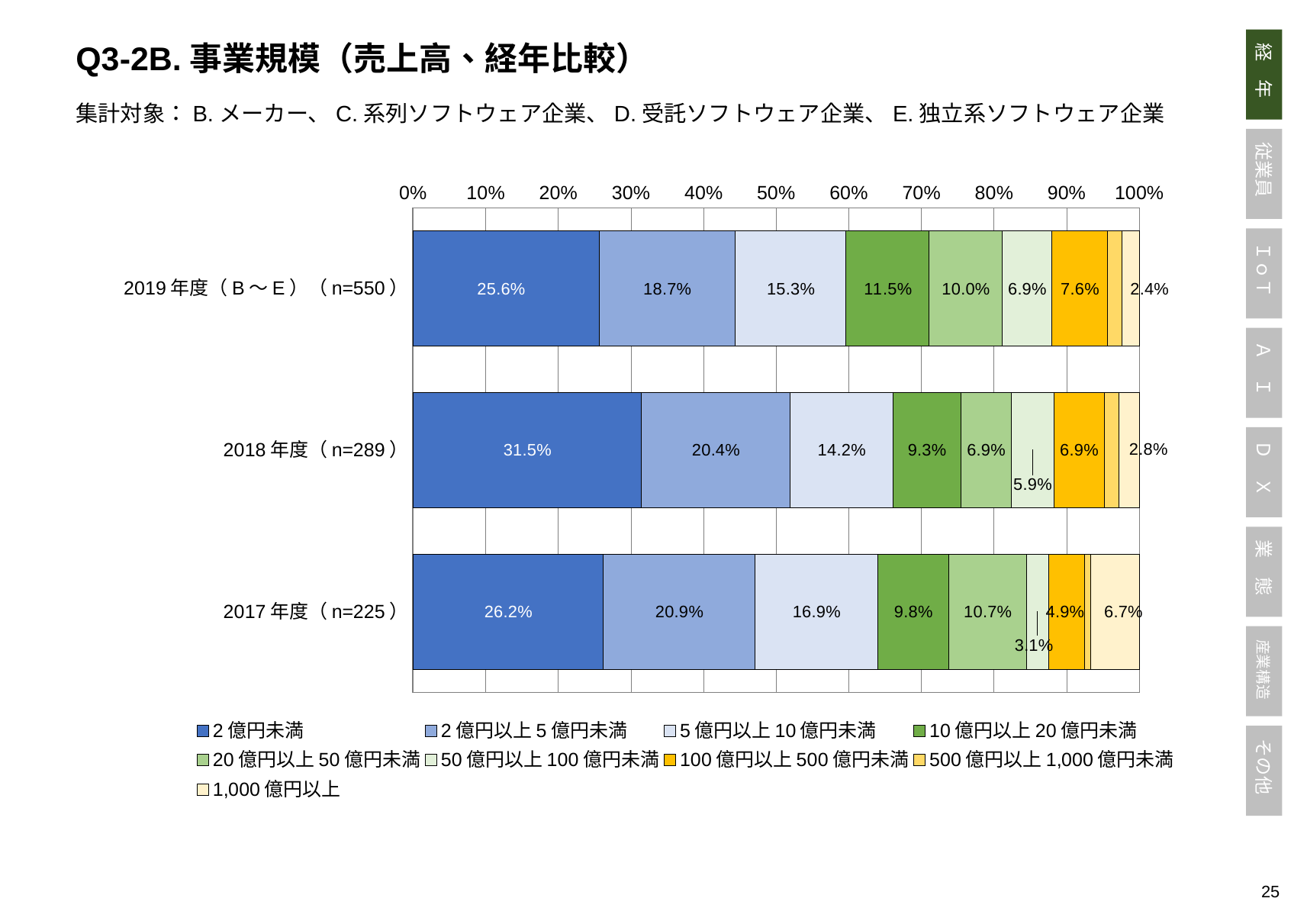

Q3-2B.事業規模（売上高、経年比較）
集計対象：B.メーカー、C.系列ソフトウェア企業、D.受託ソフトウェア企業、E.独立系ソフトウェア企業

### Chart

| Category | 2億円未満 | 2億円以上5億円未満 | 5億円以上10億円未満 | 10億円以上20億円未満 | 20億円以上50億円未満 | 50億円以上100億円未満 | 100億円以上500億円未満 | 500億円以上1,000億円未満 | 1,000億円以上 |
|---|---|---|---|---|---|---|---|---|---|
| 2019年度（B～E）（n=550） | 0.25636363636363635 | 0.18727272727272729 | 0.15272727272727274 | 0.11454545454545455 | 0.1 | 0.06909090909090909 | 0.07636363636363637 | 0.02 | 0.023636363636363636 |
| 2018年度（n=289） | 0.314878892733564 | 0.2041522491349481 | 0.14186851211072665 | 0.09342560553633218 | 0.06920415224913495 | 0.058823529411764705 | 0.06920415224913495 | 0.020761245674740483 | 0.02768166089965398 |
| 2017年度（n=225） | 0.26222222222222225 | 0.2088888888888889 | 0.1688888888888889 | 0.09777777777777778 | 0.10666666666666667 | 0.03111111111111111 | 0.04888888888888889 | 0.008888888888888889 | 0.06666666666666667 |
25